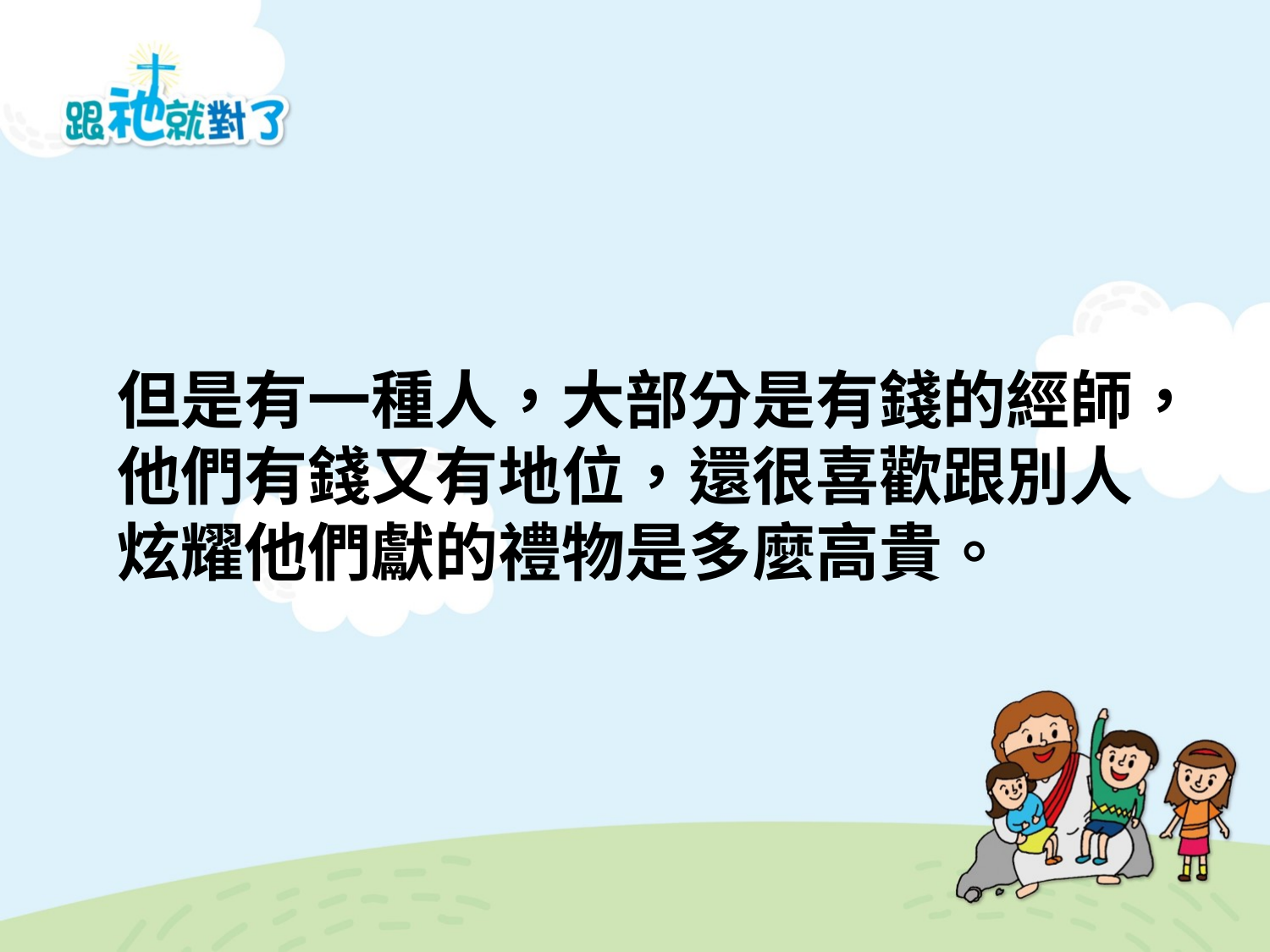

但是有一種人，大部分是有錢的經師，他們有錢又有地位，還很喜歡跟別人炫耀他們獻的禮物是多麼高貴。